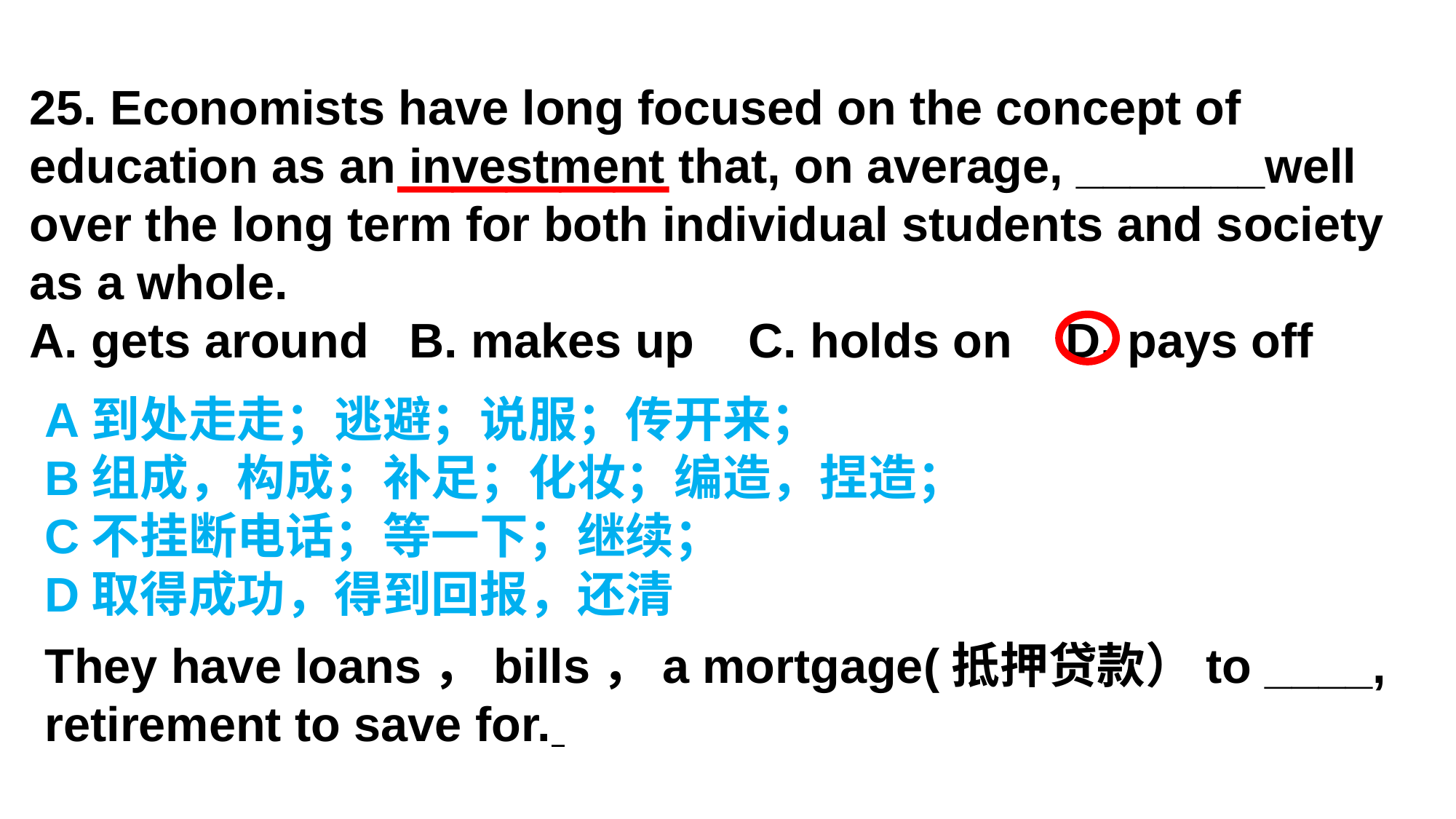

25. Economists have long focused on the concept of
education as an investment that, on average, _______well over the long term for both individual students and society as a whole.
A. gets around   B. makes up    C. holds on    D. pays off
_____

A到处走走；逃避；说服；传开来；
B组成，构成；补足；化妆；编造，捏造；
C不挂断电话；等一下；继续；
D取得成功，得到回报，还清
They have loans，bills，a mortgage(抵押贷款）to ____,
retirement to save for.